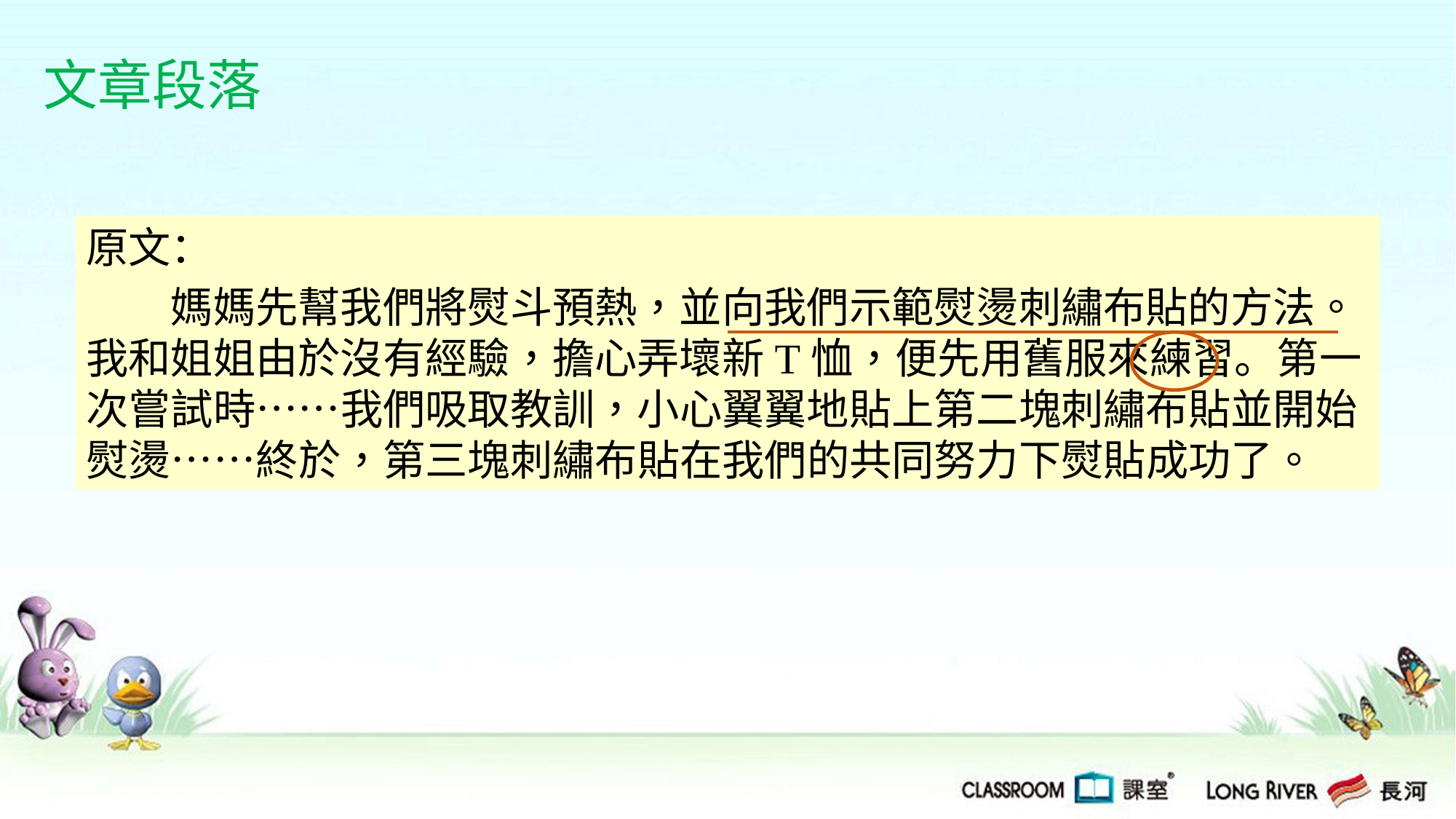

文章段落
原文：
　　媽媽先幫我們將熨斗預熱，並向我們示範熨燙刺繡布貼的方法。我和姐姐由於沒有經驗，擔心弄壞新T恤，便先用舊服來練習。第一次嘗試時……我們吸取教訓，小心翼翼地貼上第二塊刺繡布貼並開始熨燙……終於，第三塊刺繡布貼在我們的共同努力下熨貼成功了。